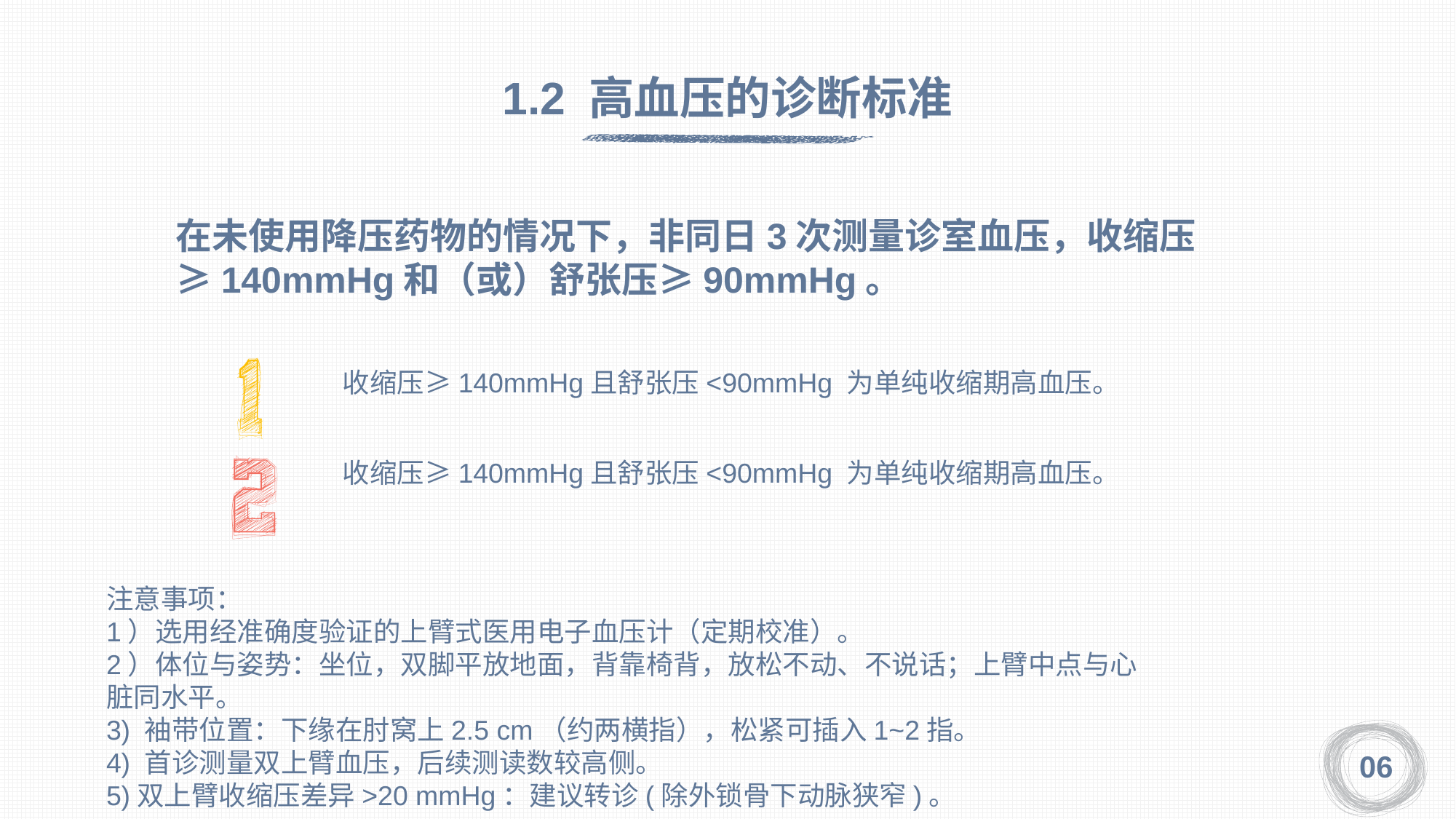

1.2 高血压的诊断标准

在未使用降压药物的情况下，非同日3次测量诊室血压，收缩压≥140mmHg和（或）舒张压≥90mmHg。

收缩压≥140mmHg且舒张压<90mmHg 为单纯收缩期高血压。
收缩压≥140mmHg且舒张压<90mmHg 为单纯收缩期高血压。

注意事项：
1）选用经准确度验证的上臂式医用电子血压计（定期校准）。
2）体位与姿势：坐位，双脚平放地面，背靠椅背，放松不动、不说话；上臂中点与心脏同水平。
3) 袖带位置：下缘在肘窝上2.5 cm（约两横指），松紧可插入1~2指。
4) 首诊测量双上臂血压，后续测读数较高侧。
5)双上臂收缩压差异>20 mmHg：建议转诊(除外锁骨下动脉狭窄)。

06